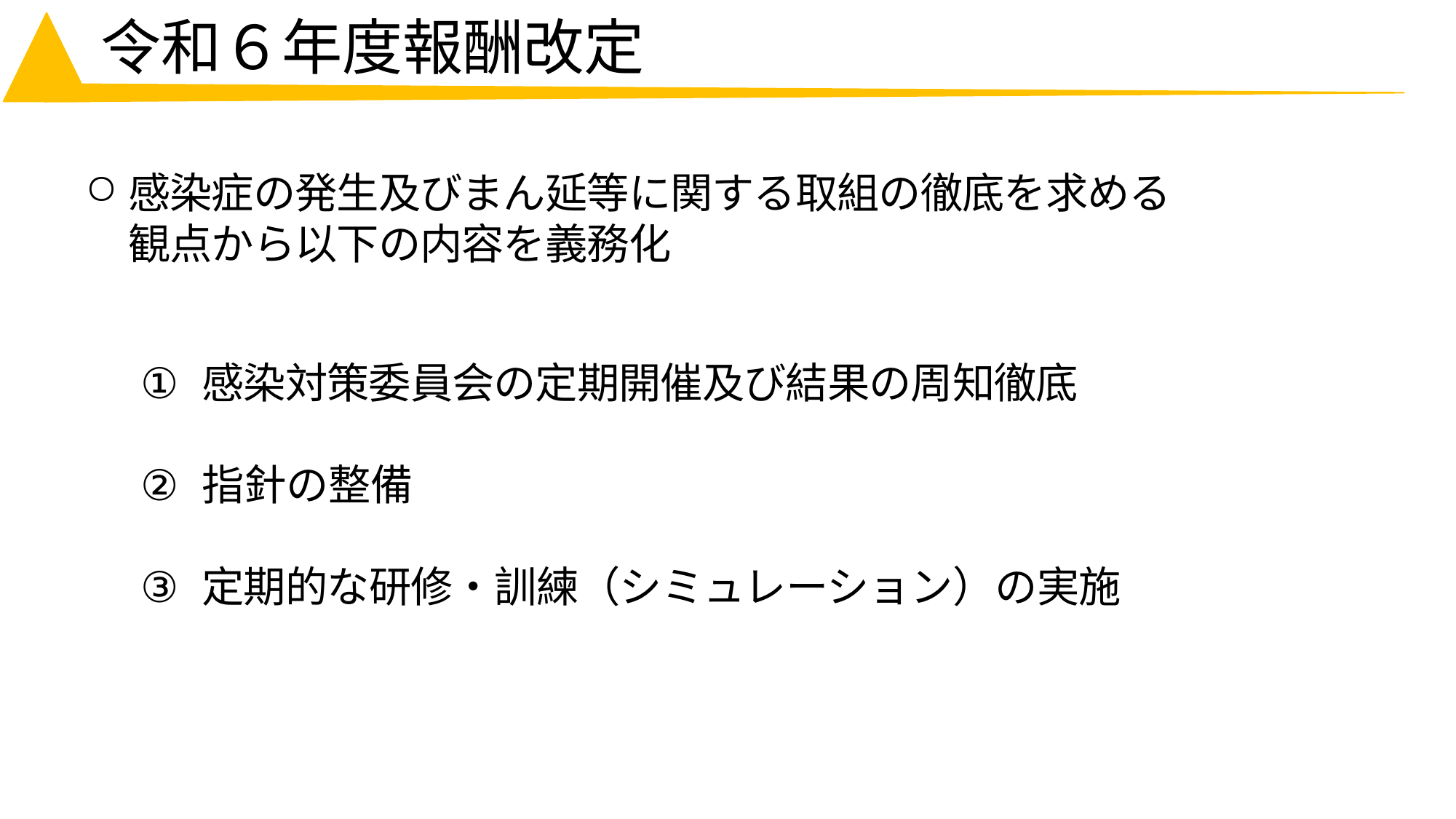

# 令和６年度報酬改定
感染症の発生及びまん延等に関する取組の徹底を求める 観点から以下の内容を義務化
①
感染対策委員会の定期開催及び結果の周知徹底
②
指針の整備
③
定期的な研修・訓練（シミュレーション）の実施